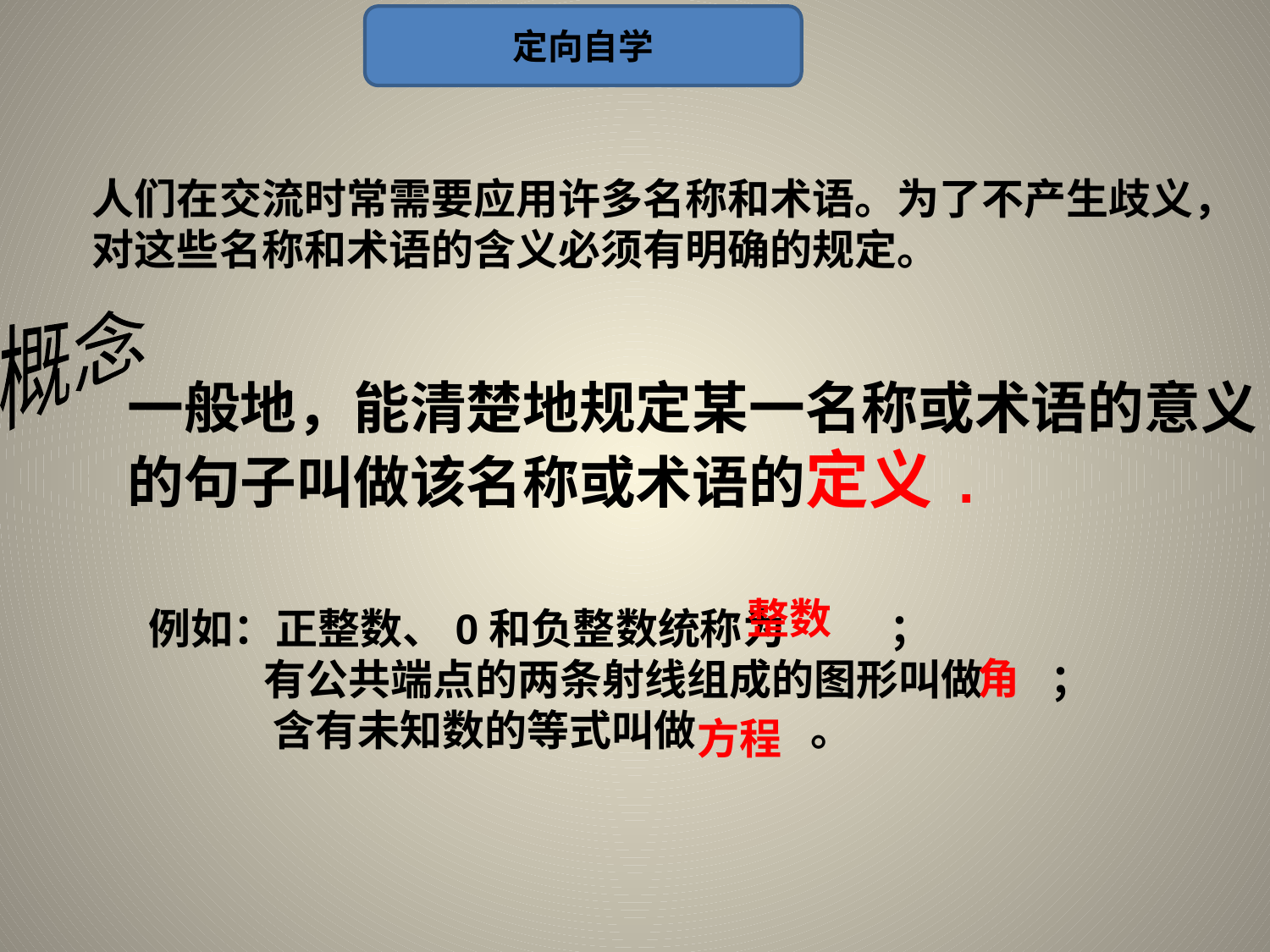

定向自学
人们在交流时常需要应用许多名称和术语。为了不产生歧义，
对这些名称和术语的含义必须有明确的规定。
概念
一般地，能清楚地规定某一名称或术语的意义的句子叫做该名称或术语的定义 .
整数
例如：正整数、0和负整数统称为           ；
           有公共端点的两条射线组成的图形叫做       ；
            含有未知数的等式叫做            。

角
方程